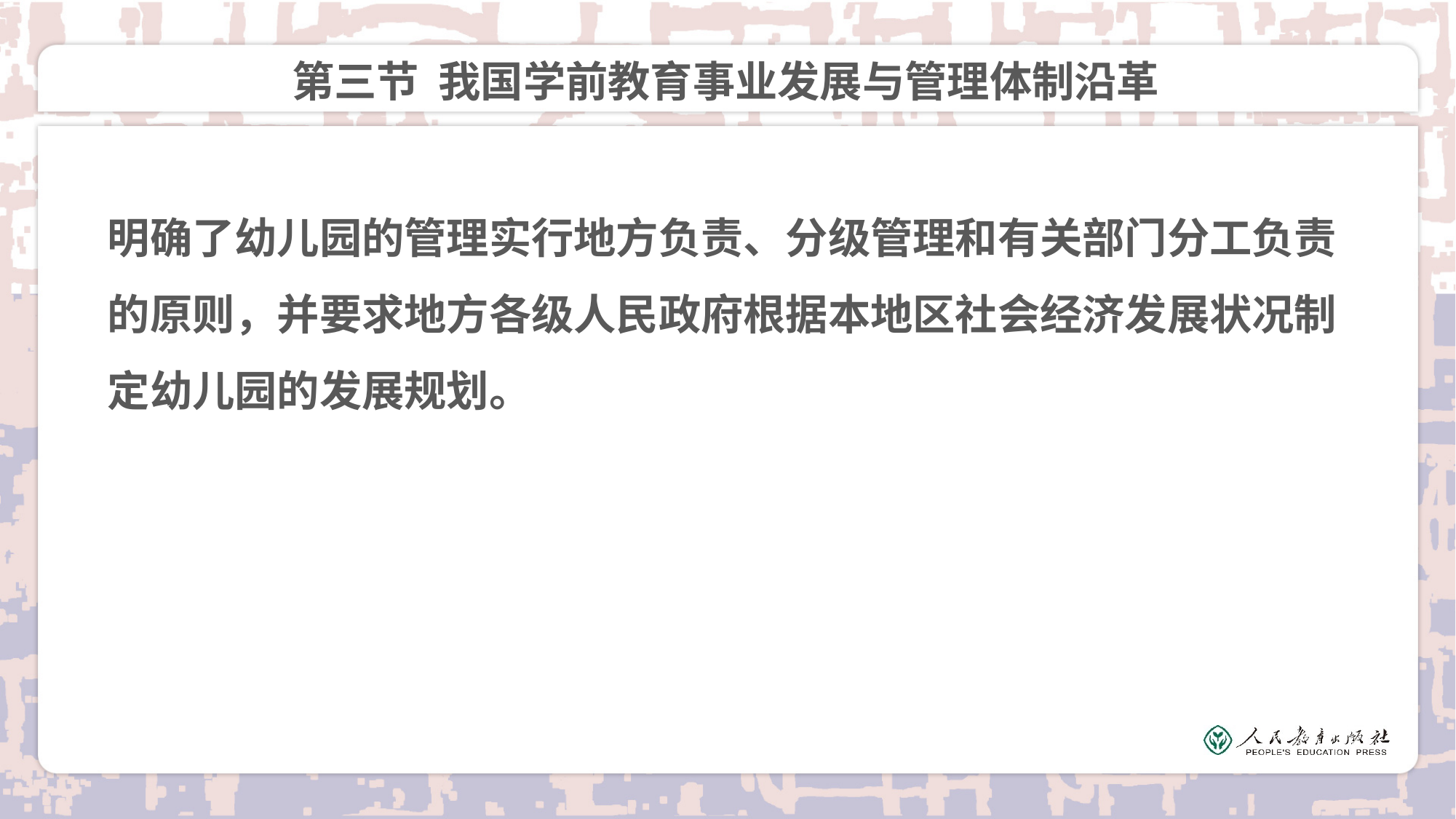

# 第三节  我国学前教育事业发展与管理体制沿革
明确了幼儿园的管理实行地方负责、分级管理和有关部门分工负责的原则，并要求地方各级人民政府根据本地区社会经济发展状况制定幼儿园的发展规划。